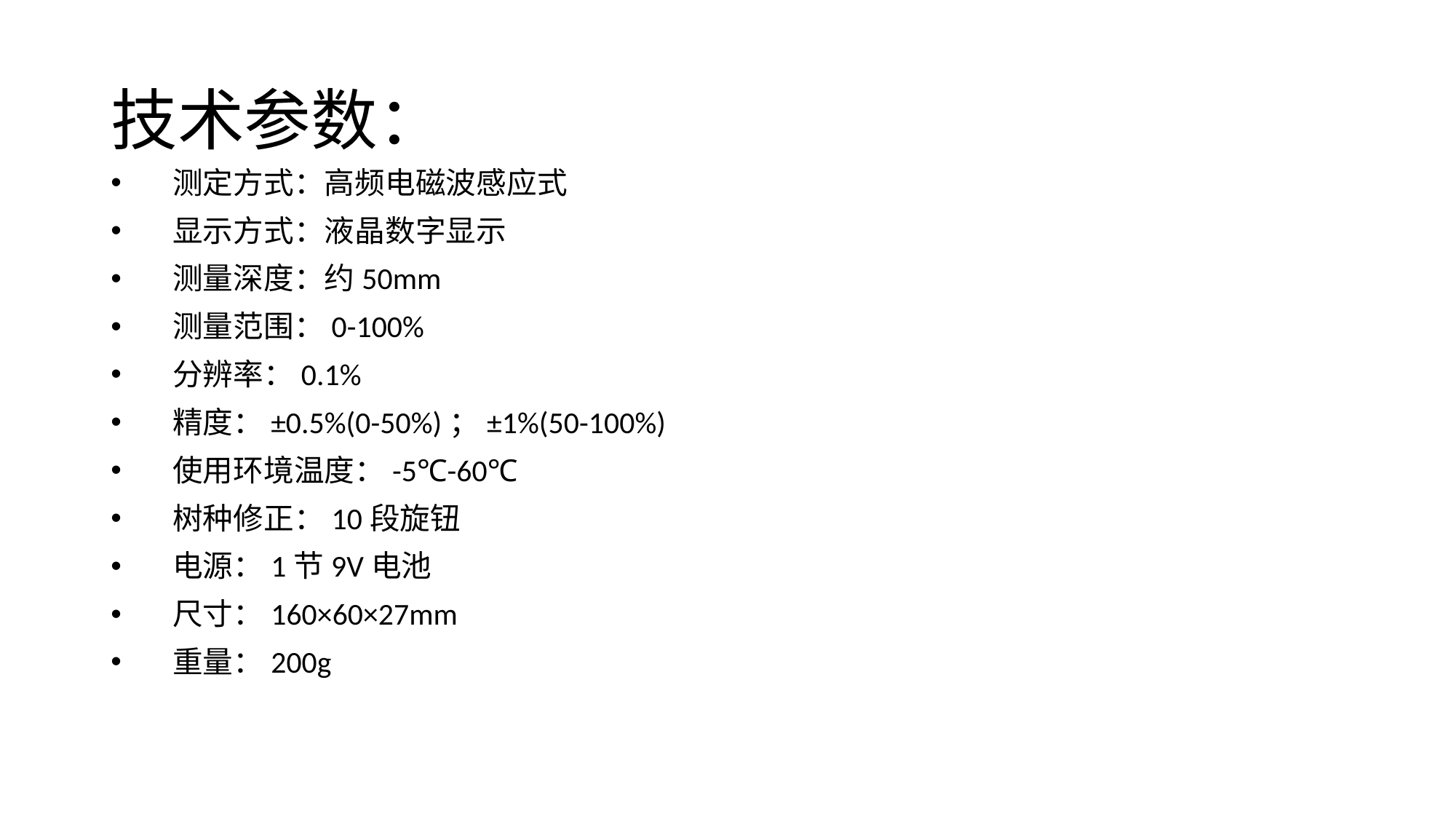

# 技术参数：
    测定方式：高频电磁波感应式
    显示方式：液晶数字显示
    测量深度：约50mm
    测量范围：0-100%
    分辨率：0.1%
    精度：±0.5%(0-50%)；±1%(50-100%)
    使用环境温度：-5℃-60℃
    树种修正：10段旋钮
    电源：1节9V电池
    尺寸：160×60×27mm
    重量：200g